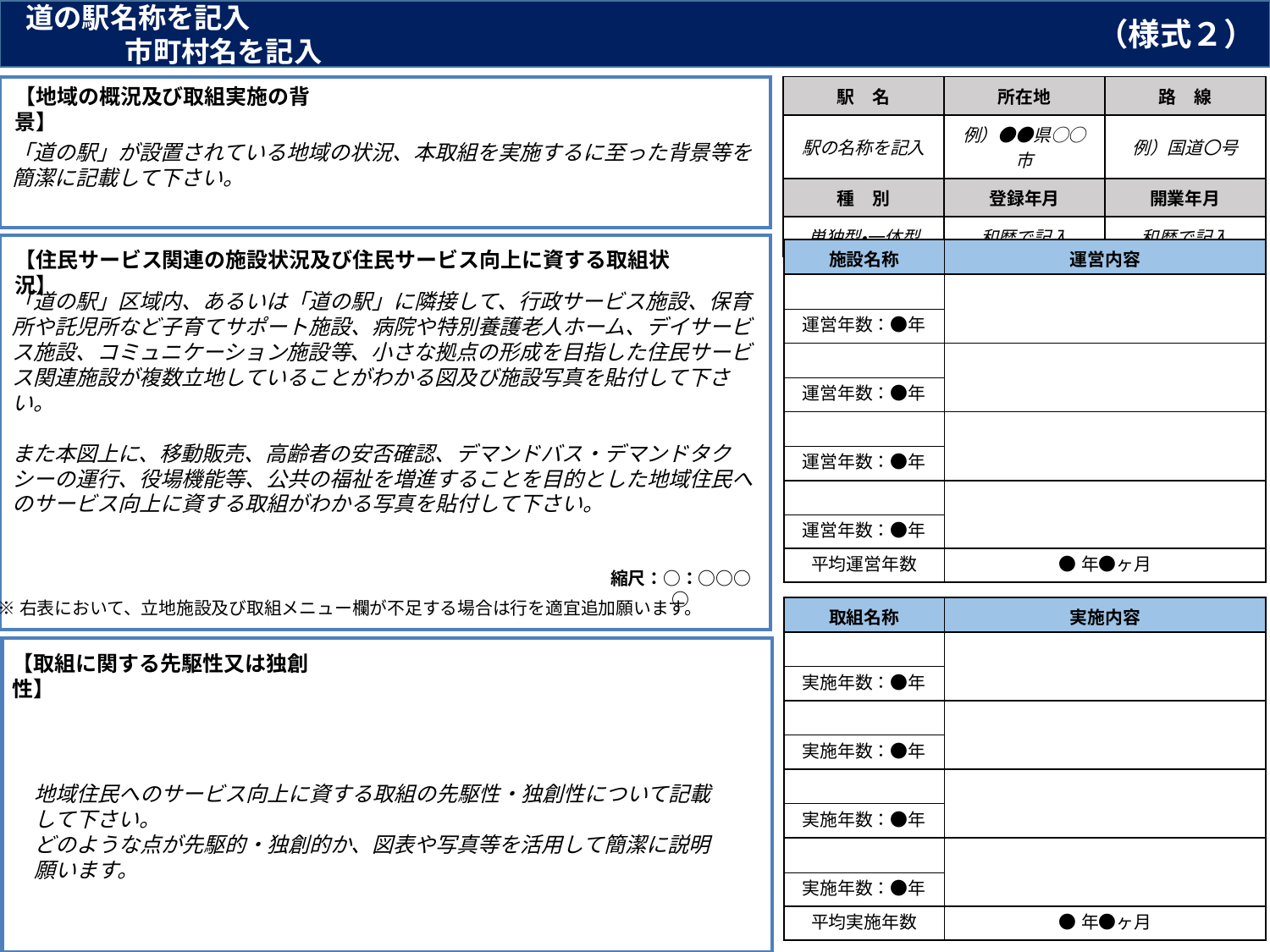

道の駅名称を記入  　　　　　　　　　　　　　　　　　　　　　　　　　　　　　　　　市町村名を記入
（様式２）
| 駅　名 | 所在地 | 路　線 |
| --- | --- | --- |
| 駅の名称を記入 | 例）●●県○○市 | 例）国道〇号 |
| 種　別 | 登録年月 | 開業年月 |
| 単独型・一体型 | 和暦で記入 | 和暦で記入 |

【地域の概況及び取組実施の背景】
「道の駅」が設置されている地域の状況、本取組を実施するに至った背景等を簡潔に記載して下さい。

| 施設名称 | 運営内容 |
| --- | --- |
|  |  |
| 運営年数：●年 |  |
|  |  |
| 運営年数：●年 |  |
|  |  |
| 運営年数：●年 |  |
|  |  |
| 運営年数：●年 |  |
| 平均運営年数 | ●年●ヶ月 |
【住民サービス関連の施設状況及び住民サービス向上に資する取組状況】
「道の駅」区域内、あるいは「道の駅」に隣接して、行政サービス施設、保育所や託児所など子育てサポート施設、病院や特別養護老人ホーム、デイサービス施設、コミュニケーション施設等、小さな拠点の形成を目指した住民サービス関連施設が複数立地していることがわかる図及び施設写真を貼付して下さい。

また本図上に、移動販売、高齢者の安否確認、デマンドバス・デマンドタクシーの運行、役場機能等、公共の福祉を増進することを目的とした地域住民へのサービス向上に資する取組がわかる写真を貼付して下さい。
縮尺：○：○○○○
※右表において、立地施設及び取組メニュー欄が不足する場合は行を適宜追加願います。
| 取組名称 | 実施内容 |
| --- | --- |
|  |  |
| 実施年数：●年 |  |
|  |  |
| 実施年数：●年 |  |
|  |  |
| 実施年数：●年 |  |
|  |  |
| 実施年数：●年 |  |
| 平均実施年数 | ●年●ヶ月 |

【取組に関する先駆性又は独創性】
地域住民へのサービス向上に資する取組の先駆性・独創性について記載して下さい。
どのような点が先駆的・独創的か、図表や写真等を活用して簡潔に説明願います。